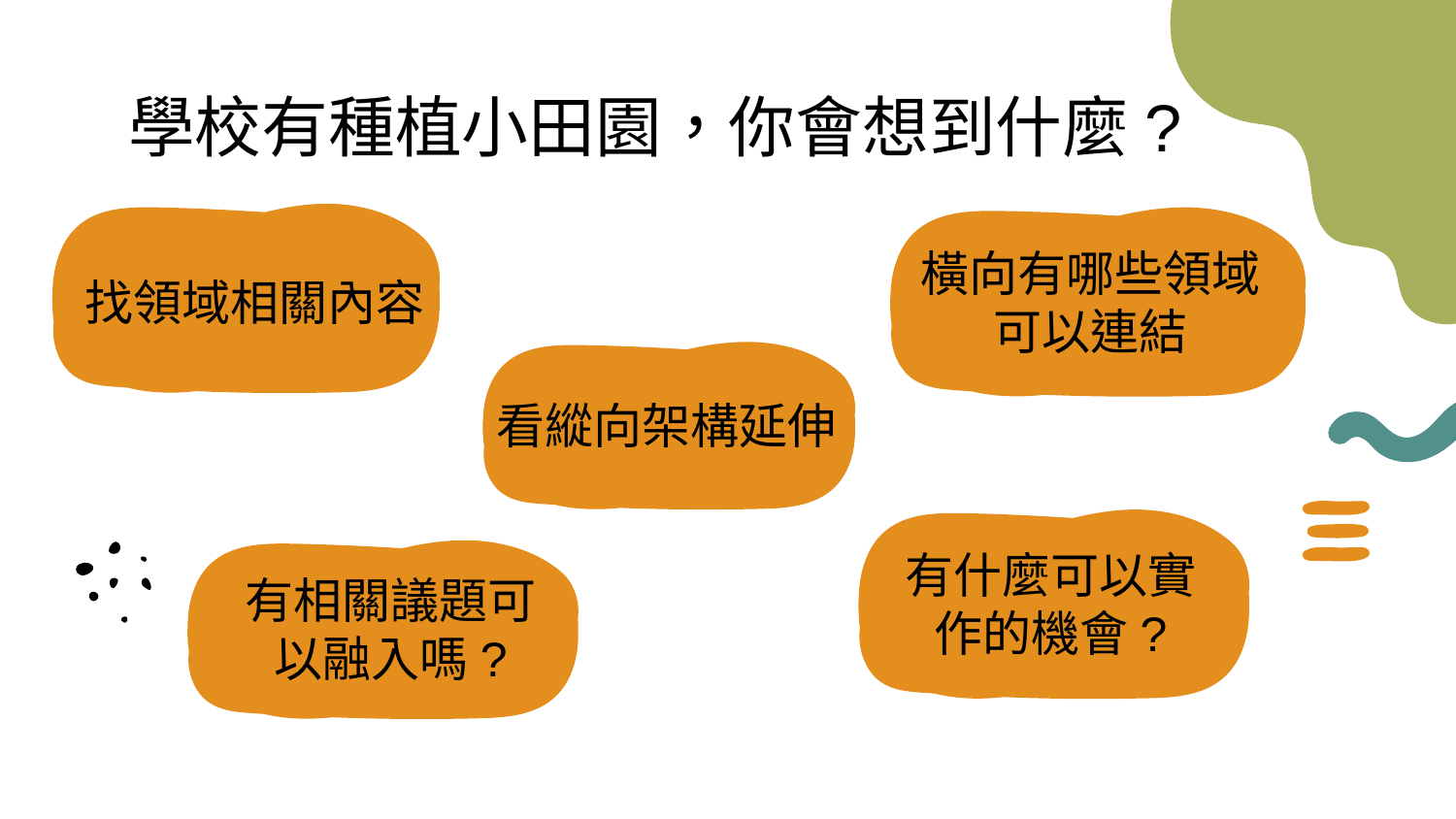

# 學校有種植小田園，你會想到什麼?

橫向有哪些領域可以連結
找領域相關內容

看縱向架構延伸

有什麼可以實作的機會?

有相關議題可以融入嗎?